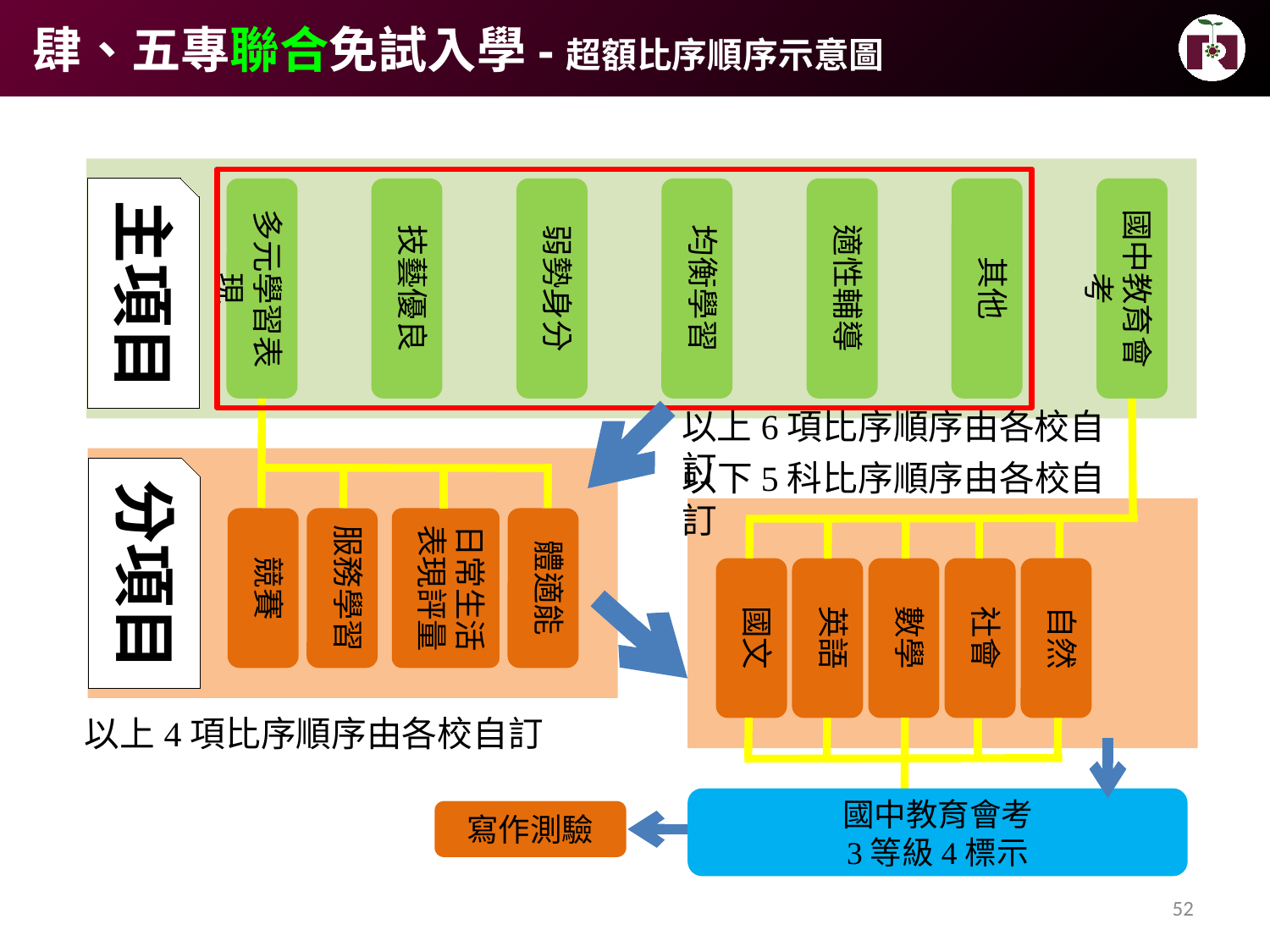

肆、五專聯合免試入學-超額比序順序示意圖

主項目
多元學習表現
技藝優良
弱勢身分
均衡學習
適性輔導
其他
國中教育會考
以上6項比序順序由各校自訂

以下5科比序順序由各校自訂
分項目

競賽
服務學習
日常生活表現評量
體適能
國文
英語
數學
社會
自然
以上4項比序順序由各校自訂
國中教育會考
3等級4標示
寫作測驗
52